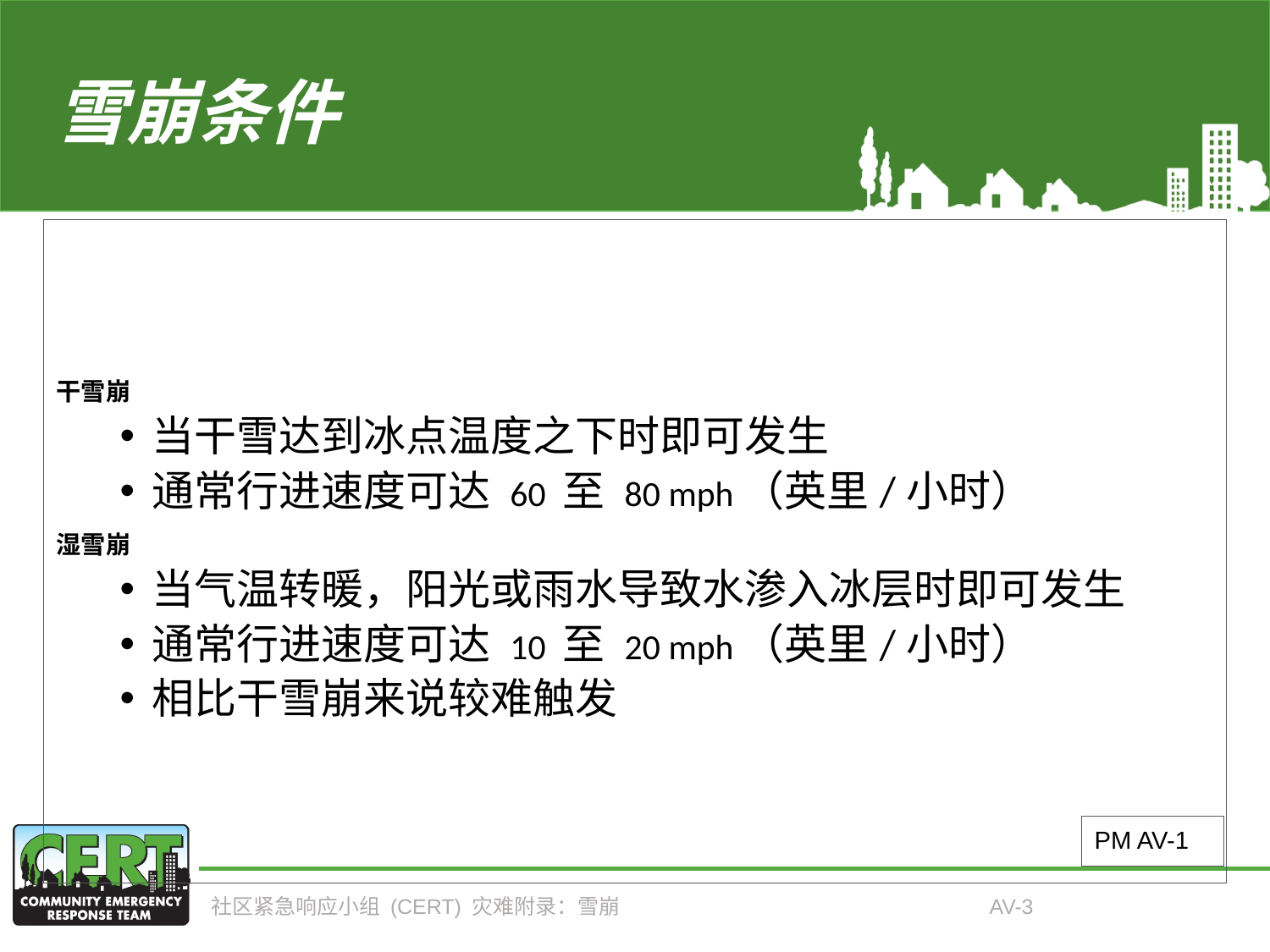

# 雪崩条件
干雪崩
当干雪达到冰点温度之下时即可发生
通常行进速度可达 60 至 80 mph（英里/小时）
湿雪崩
当气温转暖，阳光或雨水导致水渗入冰层时即可发生
通常行进速度可达 10 至 20 mph（英里/小时）
相比干雪崩来说较难触发
PM AV-1
社区紧急响应小组 (CERT) 灾难附录：雪崩
AV-3